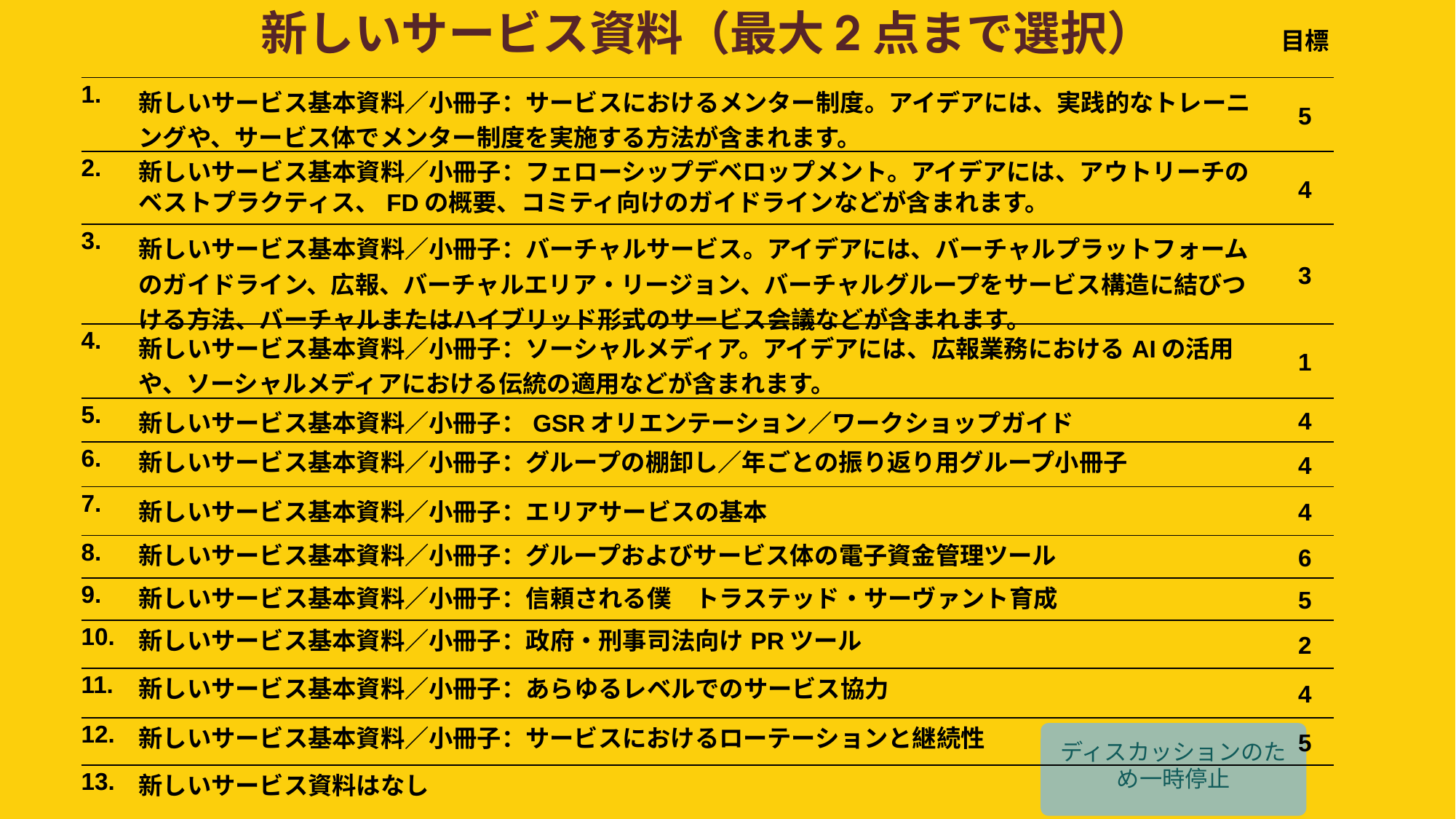

新しいサービス資料（最大2点まで選択）
|  |  | 目標 |
| --- | --- | --- |
| 1. | 新しいサービス基本資料／小冊子：サービスにおけるメンター制度。アイデアには、実践的なトレーニングや、サービス体でメンター制度を実施する方法が含まれます。 | 5 |
| 2. | 新しいサービス基本資料／小冊子：フェローシップデベロップメント。アイデアには、アウトリーチのベストプラクティス、FDの概要、コミティ向けのガイドラインなどが含まれます。 | 4 |
| 3. | 新しいサービス基本資料／小冊子：バーチャルサービス。アイデアには、バーチャルプラットフォームのガイドライン、広報、バーチャルエリア・リージョン、バーチャルグループをサービス構造に結びつける方法、バーチャルまたはハイブリッド形式のサービス会議などが含まれます。 | 3 |
| 4. | 新しいサービス基本資料／小冊子：ソーシャルメディア。アイデアには、広報業務におけるAIの活用や、ソーシャルメディアにおける伝統の適用などが含まれます。 | 1 |
| 5. | 新しいサービス基本資料／小冊子：GSRオリエンテーション／ワークショップガイド | 4 |
| 6. | 新しいサービス基本資料／小冊子：グループの棚卸し／年ごとの振り返り用グループ小冊子 | 4 |
| 7. | 新しいサービス基本資料／小冊子：エリアサービスの基本 | 4 |
| 8. | 新しいサービス基本資料／小冊子：グループおよびサービス体の電子資金管理ツール | 6 |
| 9. | 新しいサービス基本資料／小冊子：信頼される僕　トラステッド・サーヴァント育成 | 5 |
| 10. | 新しいサービス基本資料／小冊子：政府・刑事司法向けPRツール | 2 |
| 11. | 新しいサービス基本資料／小冊子：あらゆるレベルでのサービス協力 | 4 |
| 12. | 新しいサービス基本資料／小冊子：サービスにおけるローテーションと継続性 | 5 |
| 13. | 新しいサービス資料はなし |  |

ディスカッションのため一時停止